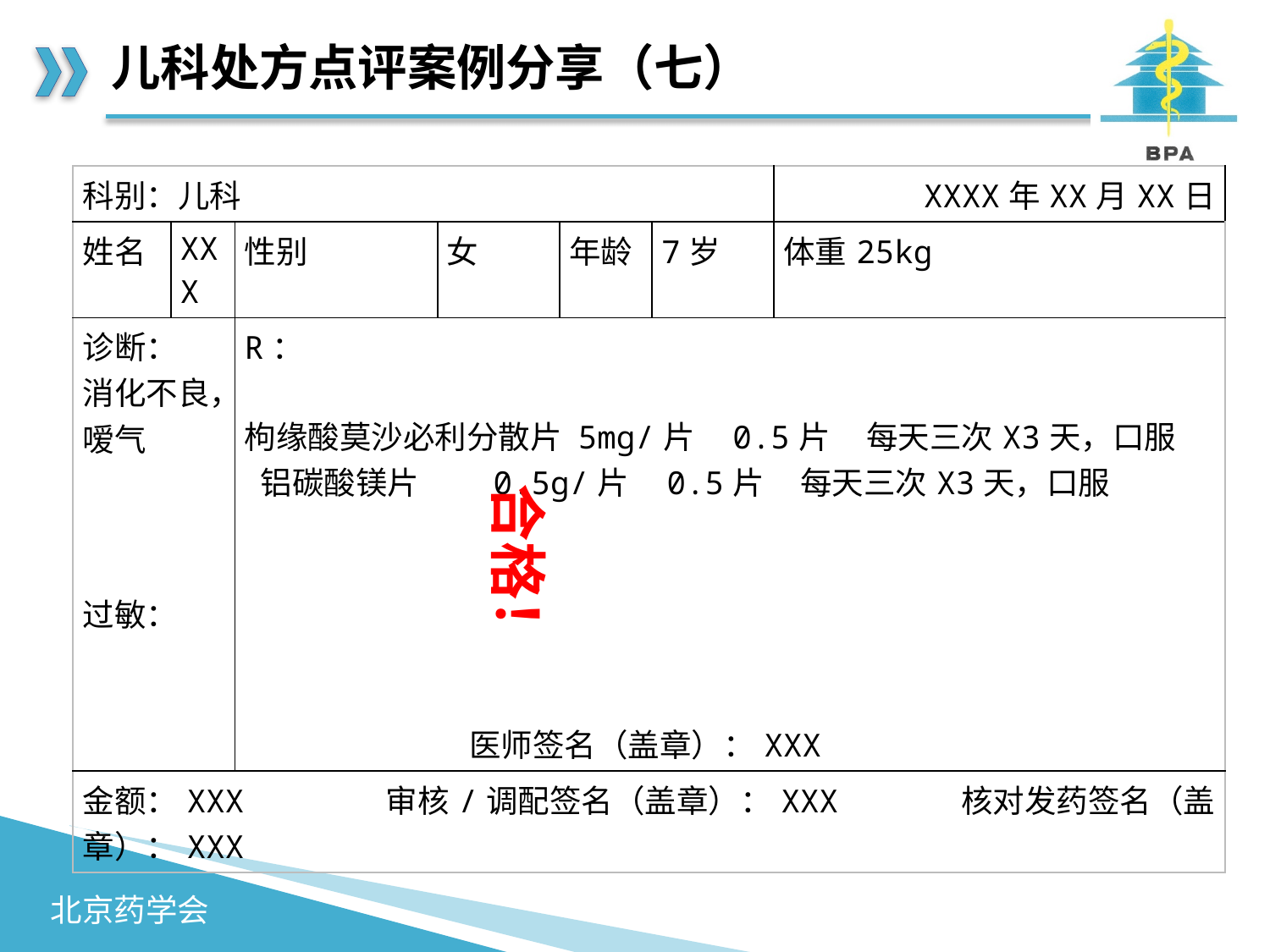

# 儿科处方点评案例分享（七）
| 科别：儿科 |  |  |  |  |  | XXXX年XX月XX日 |
| --- | --- | --- | --- | --- | --- | --- |
| 姓名 | XXX | 性别 | 女 | 年龄 | 7岁 | 体重25kg |
| 诊断： 消化不良，嗳气 过敏： |  | R： 枸缘酸莫沙必利分散片 5mg/片 0.5片 每天三次X3天，口服 铝碳酸镁片 0.5g/片 0.5片 每天三次X3天，口服 医师签名（盖章）：XXX |  |  |  |  |
| 金额：XXX 审核/调配签名（盖章）：XXX 核对发药签名（盖章）：XXX |  |  |  |  |  |  |
合格！